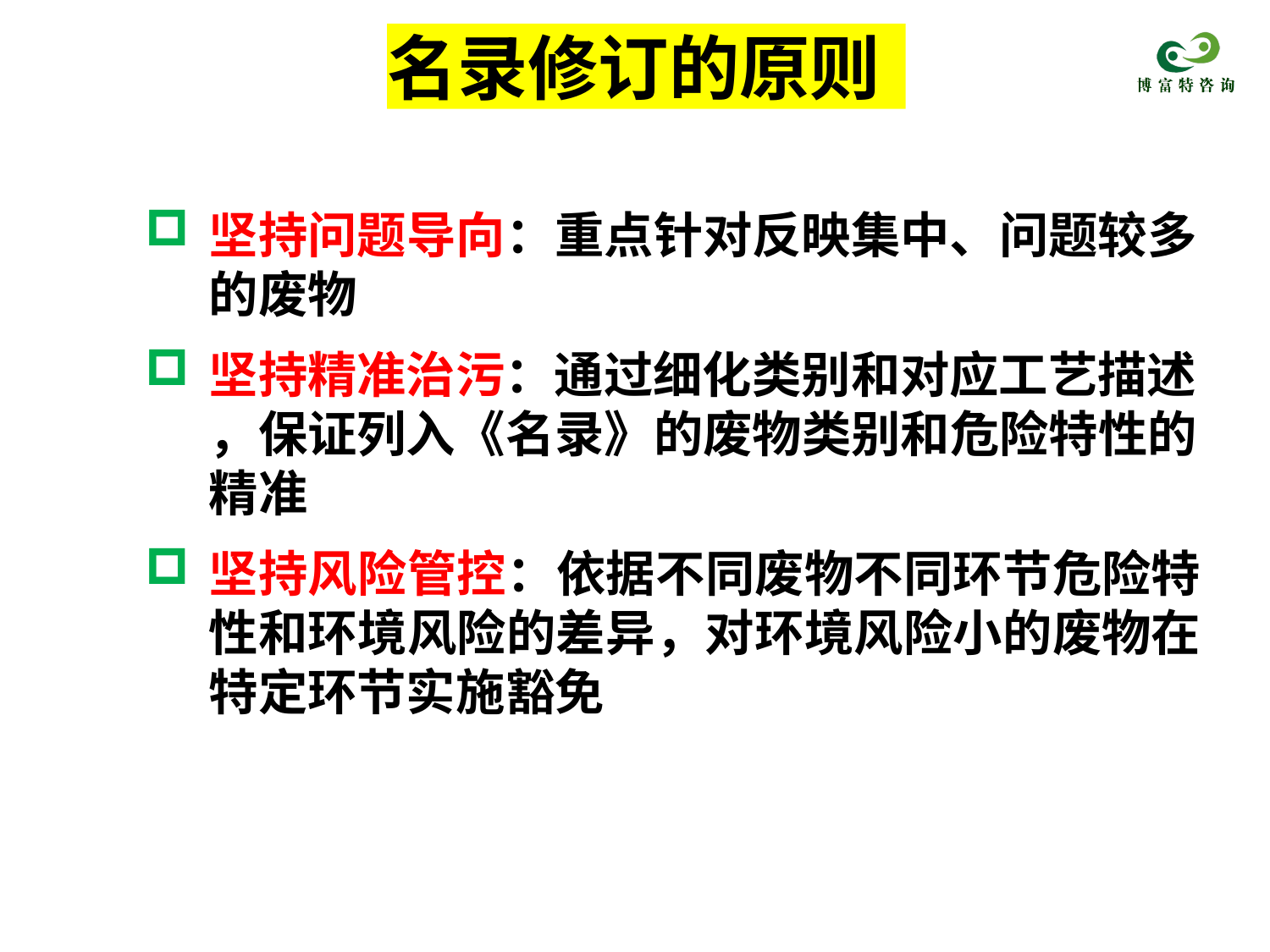

# 名录修订的原则
坚持问题导向：重点针对反映集中、问题较多 的废物
坚持精准治污：通过细化类别和对应工艺描述
，保证列入《名录》的废物类别和危险特性的 精准
坚持风险管控：依据不同废物不同环节危险特 性和环境风险的差异，对环境风险小的废物在 特定环节实施豁免